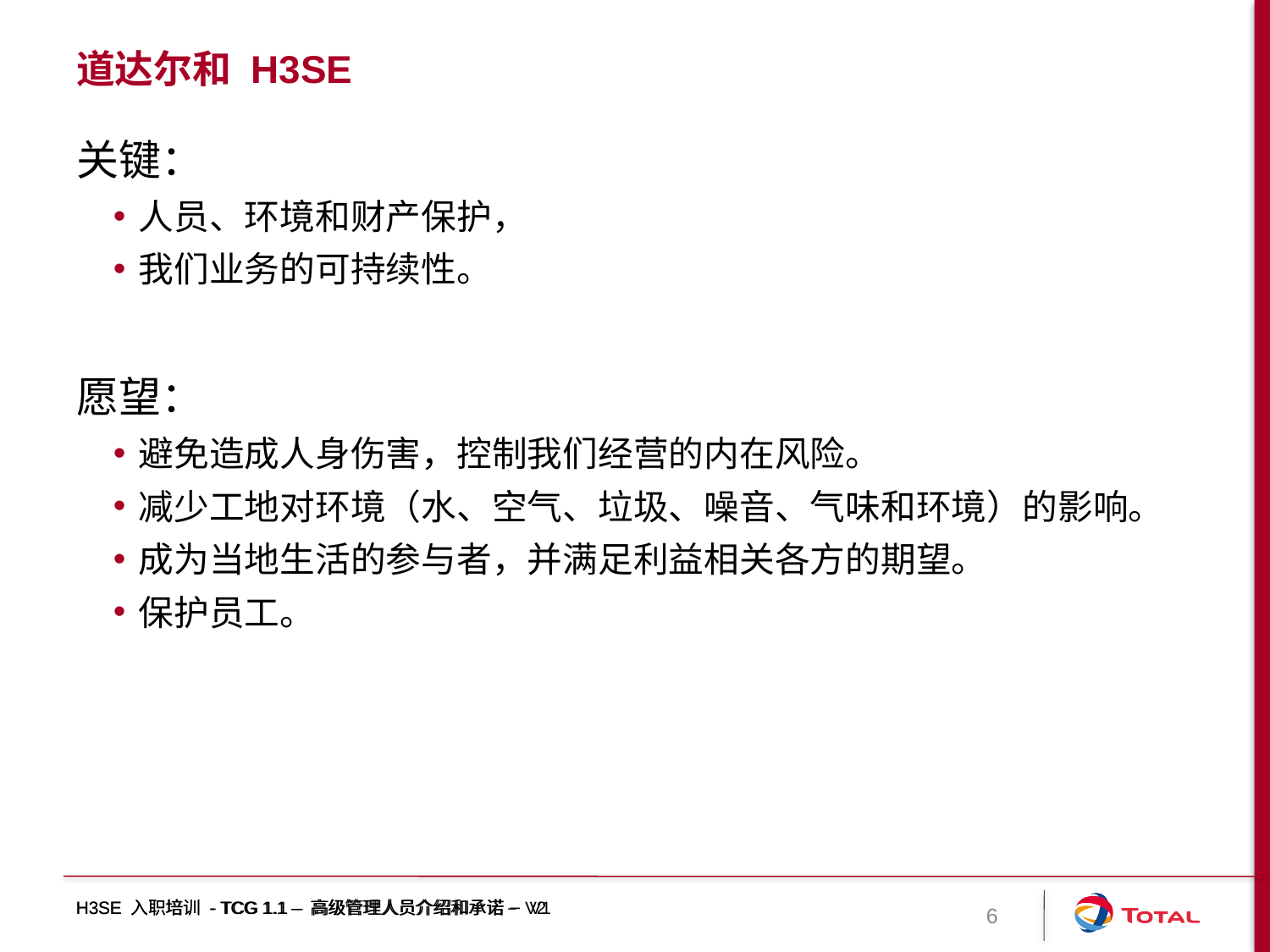

# 道达尔和 H3SE
关键：
人员、环境和财产保护，
我们业务的可持续性。

愿望：
避免造成人身伤害，控制我们经营的内在风险。
减少工地对环境（水、空气、垃圾、噪音、气味和环境）的影响。
成为当地生活的参与者，并满足利益相关各方的期望。
保护员工。
H3SE 入职培训 - TCG 1.1 – 高级管理人员介绍和承诺 – V1
H3SE 入职培训 - TCG 1.1 – 高级管理人员介绍和承诺 – V2
6